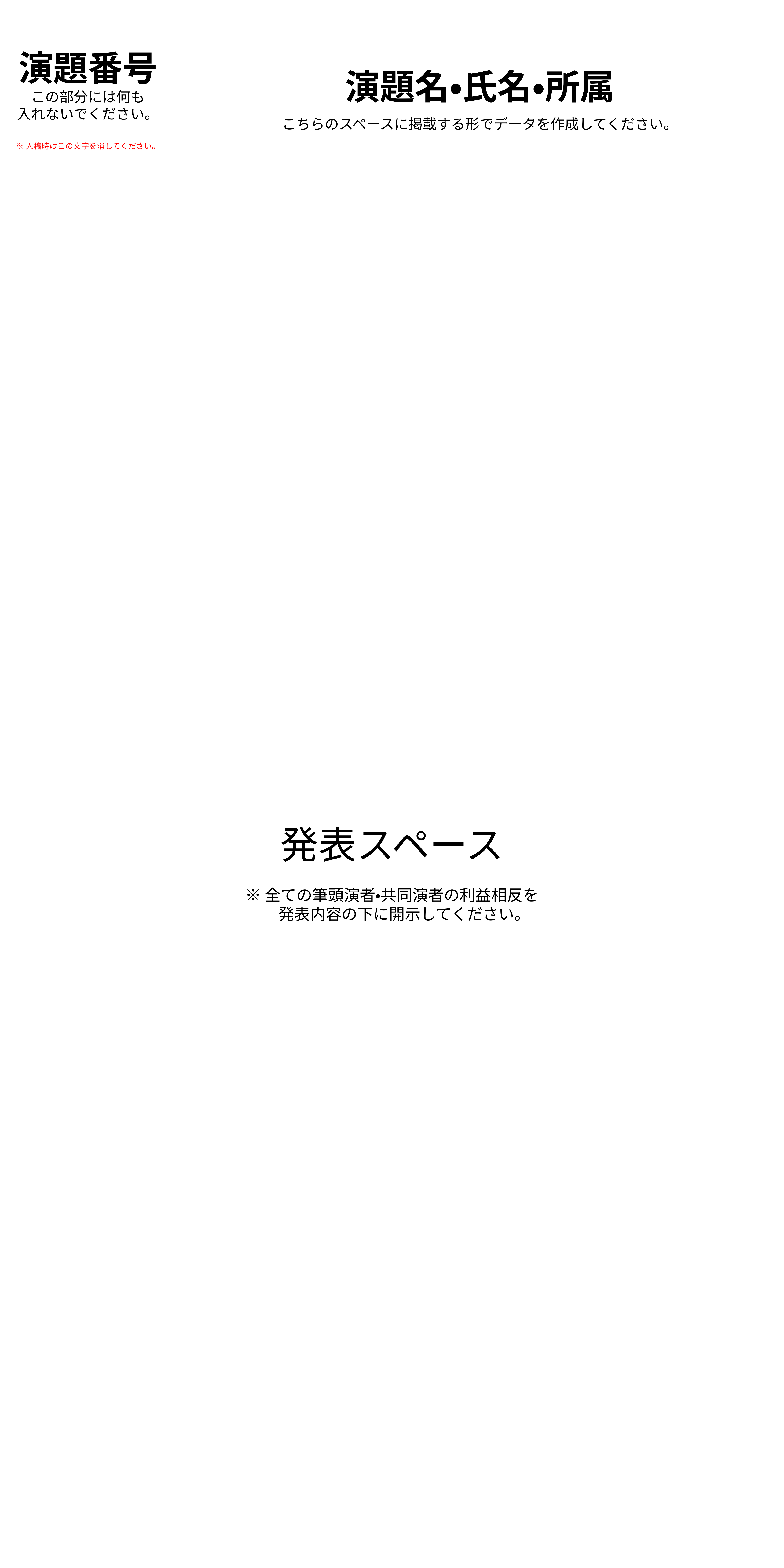

演題番号
この部分には何も
入れないでください。

※入稿時はこの文字を消してください。
演題名・氏名・所属
こちらのスペースに掲載する形でデータを作成してください。
発表スペース

※全ての筆頭演者・共同演者の利益相反を
       発表内容の下に開示してください。